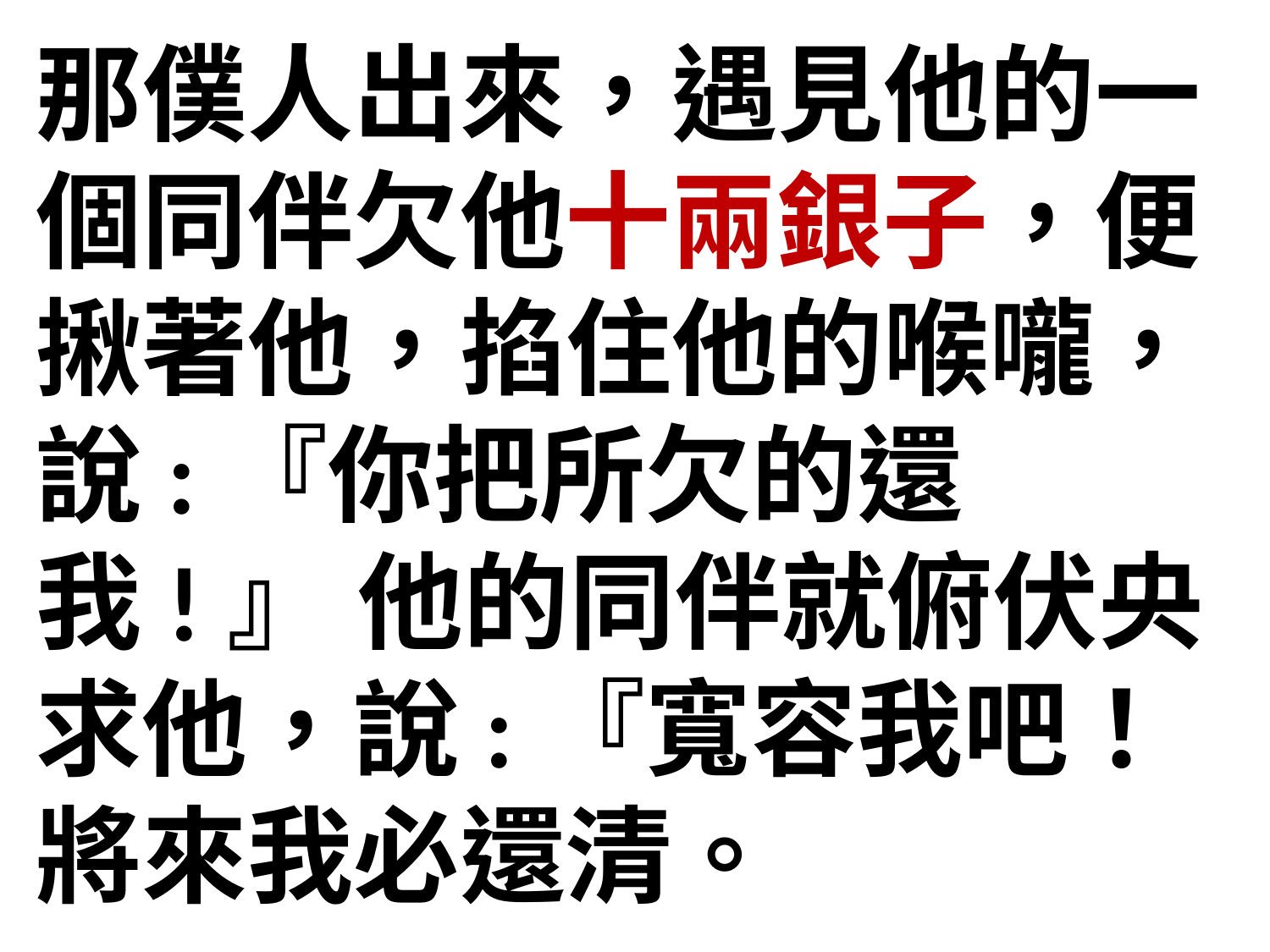

那僕人出來，遇見他的一個同伴欠他十兩銀子，便揪著他，掐住他的喉嚨，說:『你把所欠的還我!』 他的同伴就俯伏央求他，說:『寬容我吧！將來我必還清。